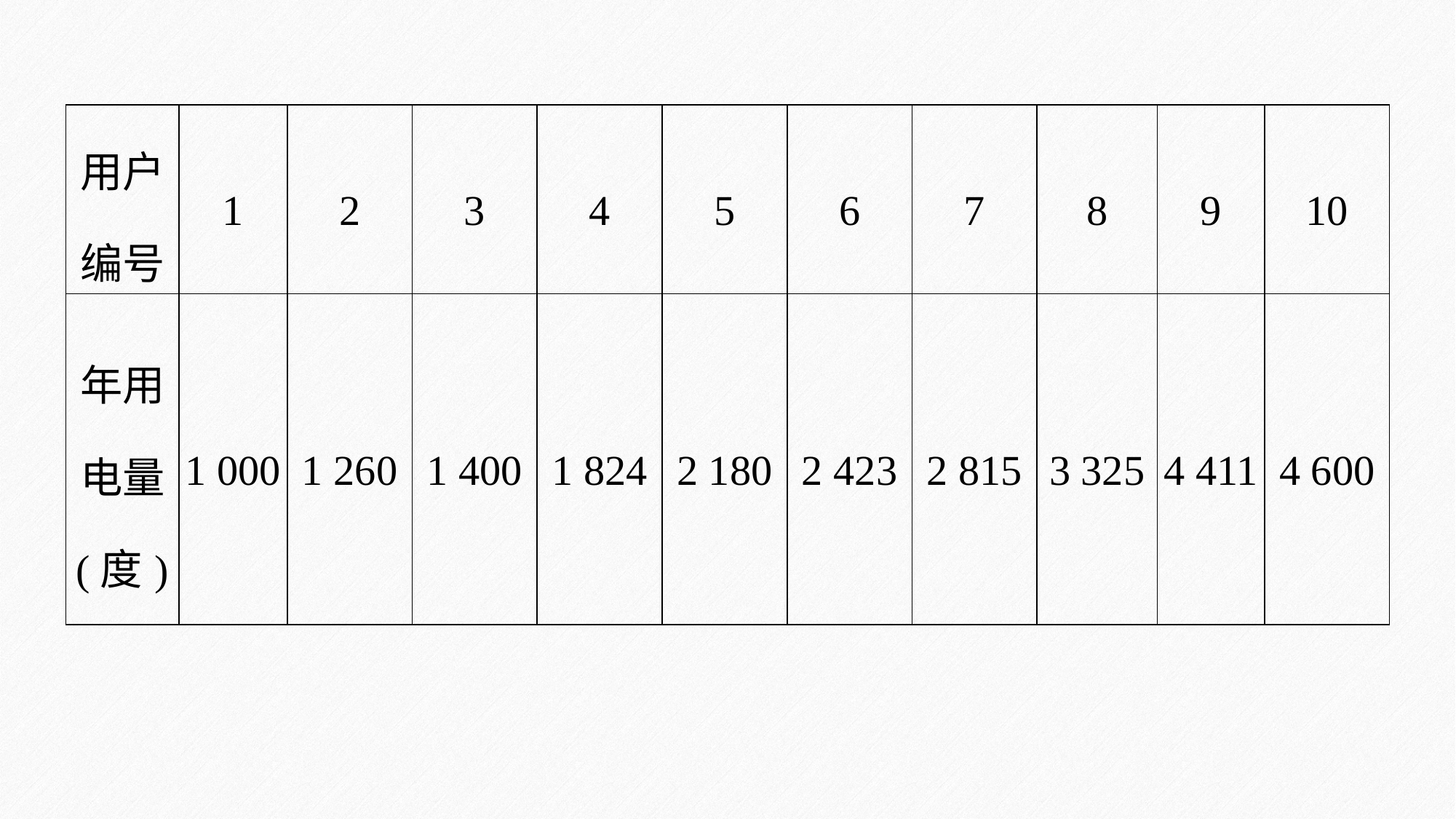

| 用户 编号 | 1 | 2 | 3 | 4 | 5 | 6 | 7 | 8 | 9 | 10 |
| --- | --- | --- | --- | --- | --- | --- | --- | --- | --- | --- |
| 年用 电量 (度) | 1 000 | 1 260 | 1 400 | 1 824 | 2 180 | 2 423 | 2 815 | 3 325 | 4 411 | 4 600 |